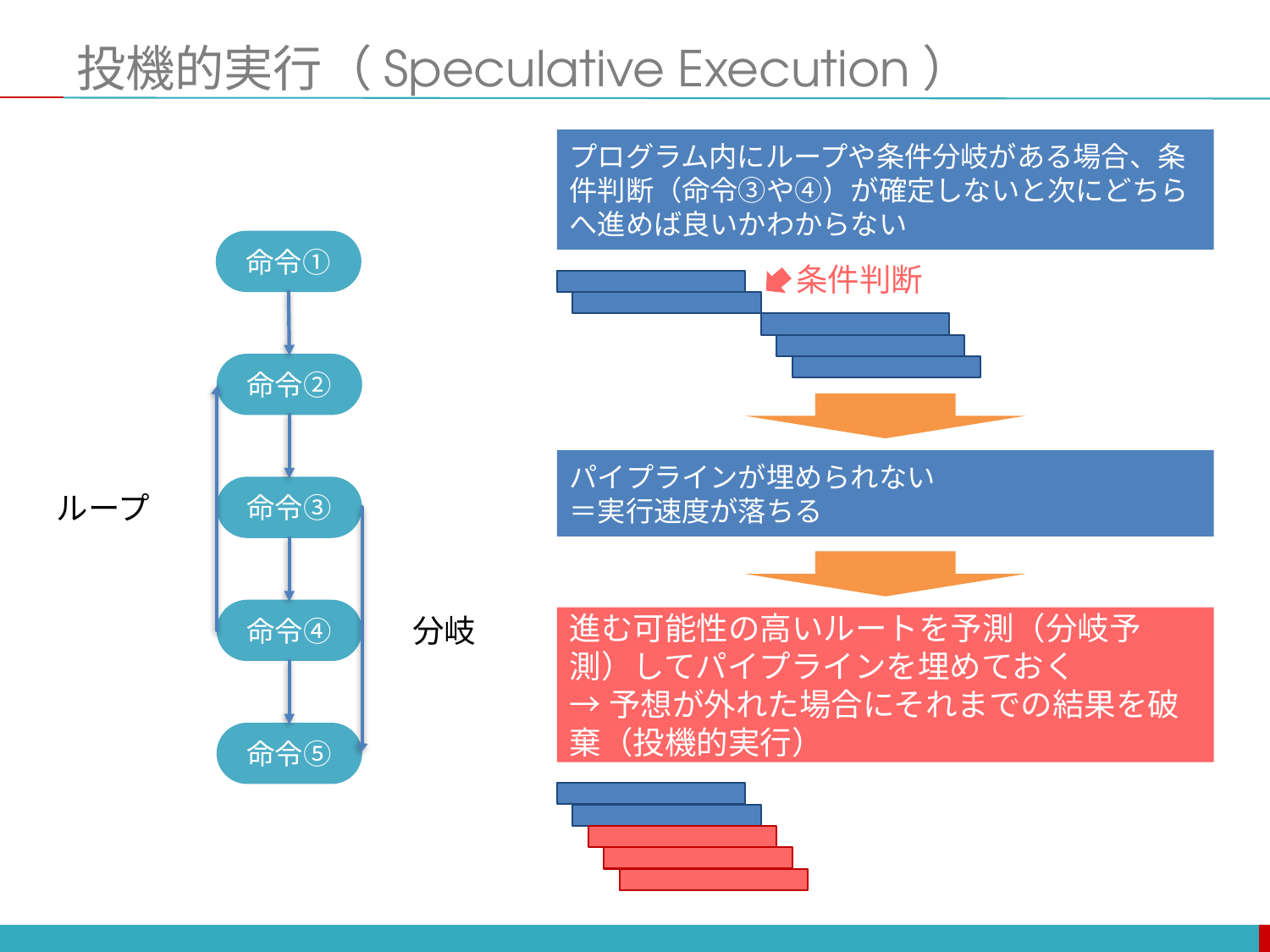

# 投機的実行（Speculative Execution）
プログラム内にループや条件分岐がある場合、条件判断（命令③や④）が確定しないと次にどちらへ進めば良いかわからない
命令①
条件判断

命令②

パイプラインが埋められない
＝実行速度が落ちる
命令③
ループ

命令④
分岐
進む可能性の高いルートを予測（分岐予測）してパイプラインを埋めておく
→予想が外れた場合にそれまでの結果を破棄（投機的実行）
命令⑤